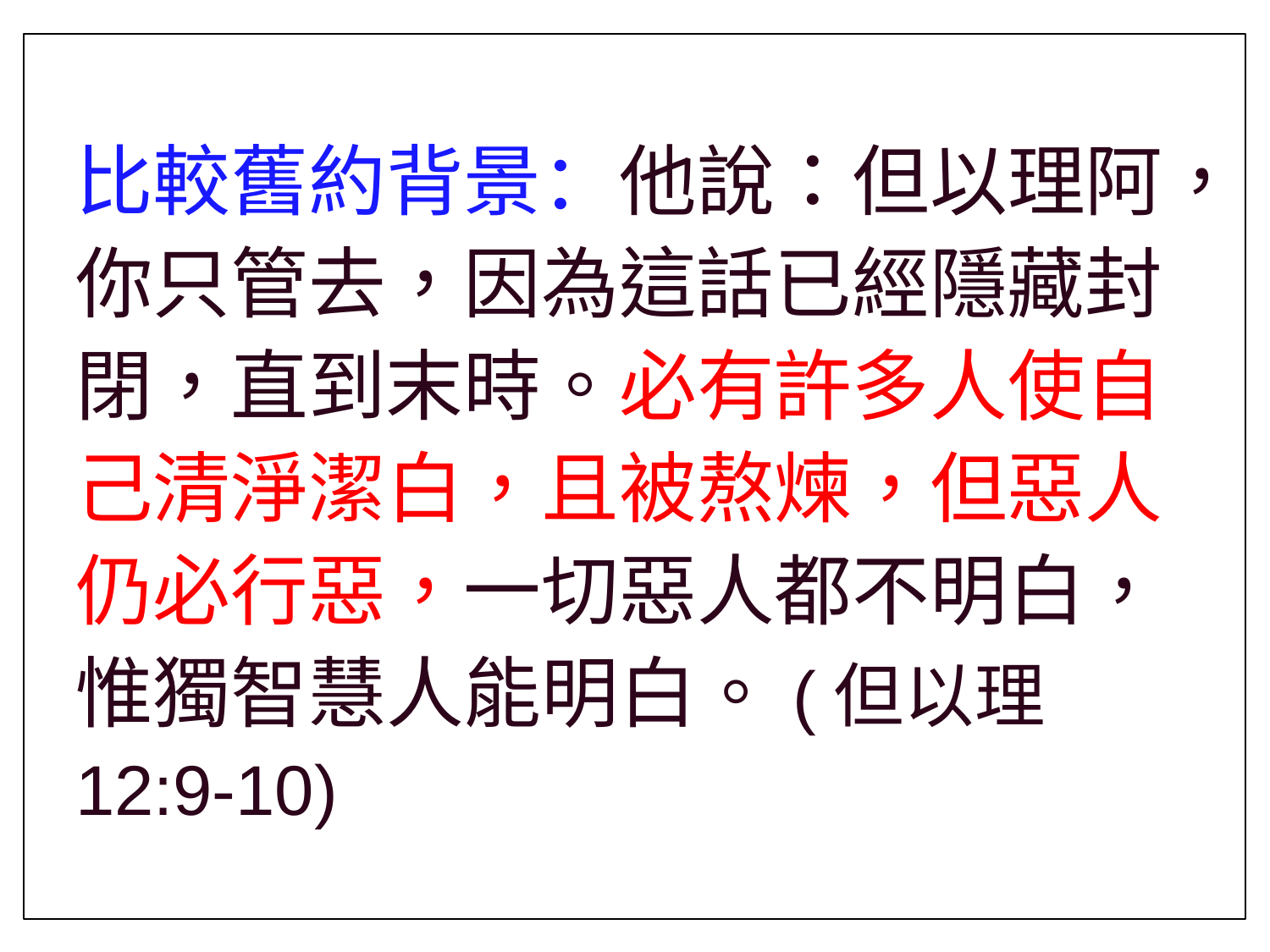

比較舊約背景：他說：但以理阿，你只管去，因為這話已經隱藏封閉，直到末時。必有許多人使自己清淨潔白，且被熬煉，但惡人仍必行惡，一切惡人都不明白，惟獨智慧人能明白。(但以理 12:9-10)